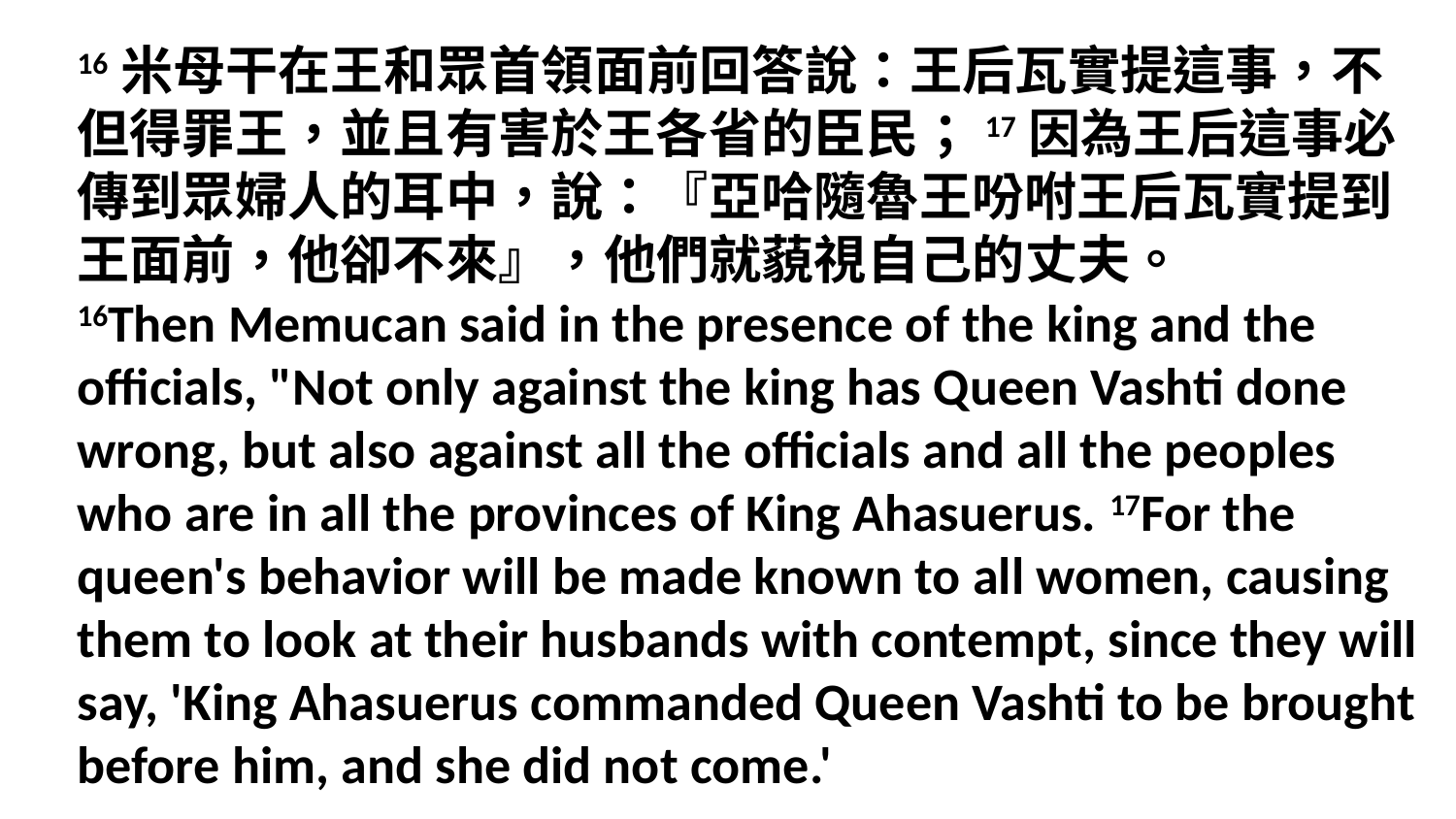

16米母干在王和眾首領面前回答說：王后瓦實提這事，不但得罪王，並且有害於王各省的臣民；17因為王后這事必傳到眾婦人的耳中，說：『亞哈隨魯王吩咐王后瓦實提到王面前，他卻不來』，他們就藐視自己的丈夫。
16Then Memucan said in the presence of the king and the officials, "Not only against the king has Queen Vashti done wrong, but also against all the officials and all the peoples who are in all the provinces of King Ahasuerus. 17For the queen's behavior will be made known to all women, causing them to look at their husbands with contempt, since they will say, 'King Ahasuerus commanded Queen Vashti to be brought before him, and she did not come.'